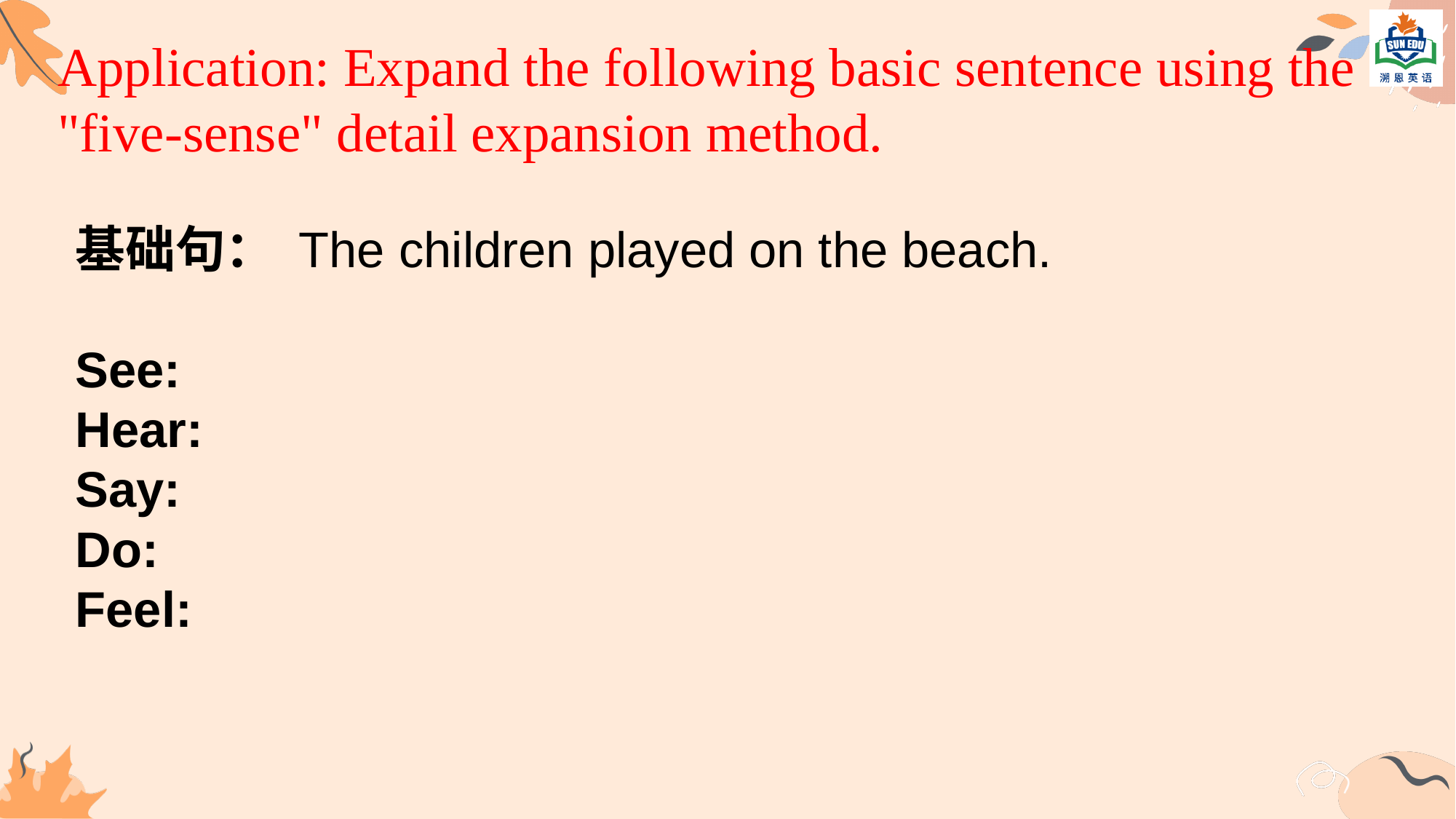

Application: Expand the following basic sentence using the "five-sense" detail expansion method.
基础句：​​ The children played on the beach.
​​
​See:​​
​Hear:​​
​Say:​​
​Do:​​
​Feel:​​